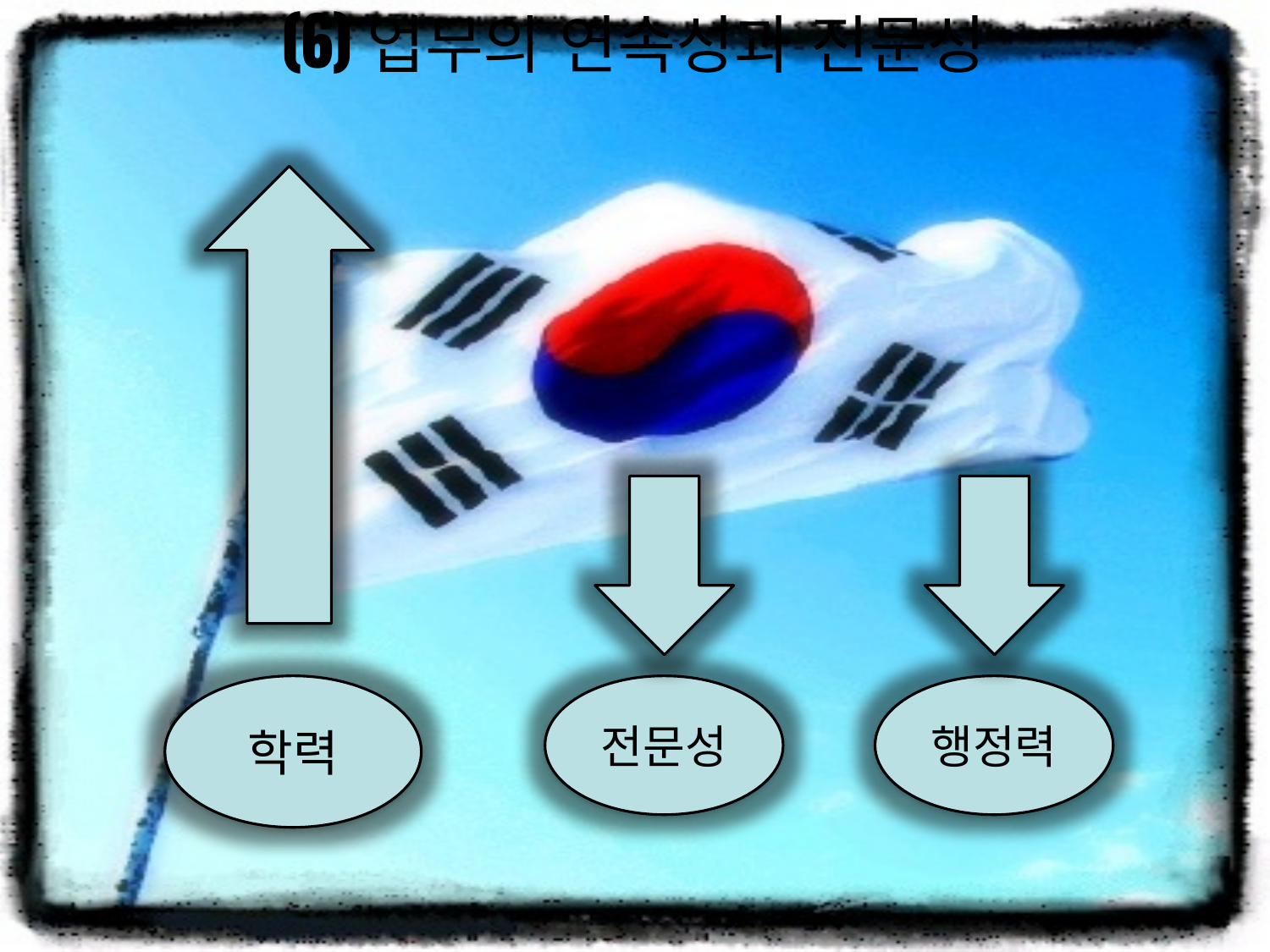

# (6)업무의 연속성과 전문성

학력
전문성
행정력